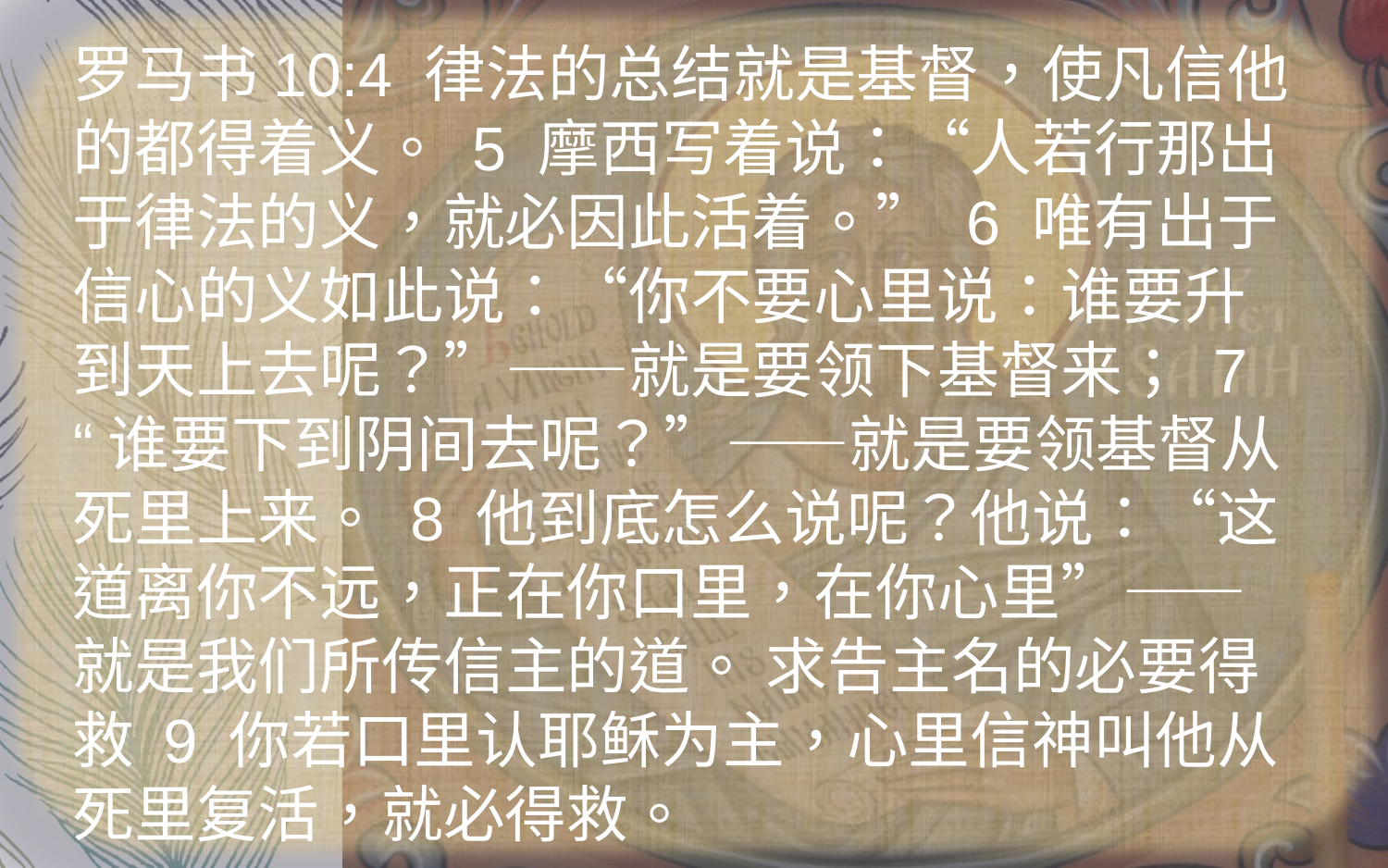

罗马书10:4 律法的总结就是基督，使凡信他的都得着义。 5 摩西写着说：“人若行那出于律法的义，就必因此活着。” 6 唯有出于信心的义如此说：“你不要心里说：谁要升到天上去呢？”——就是要领下基督来； 7 “谁要下到阴间去呢？”——就是要领基督从死里上来。 8 他到底怎么说呢？他说：“这道离你不远，正在你口里，在你心里”——就是我们所传信主的道。 求告主名的必要得救 9 你若口里认耶稣为主，心里信神叫他从死里复活，就必得救。